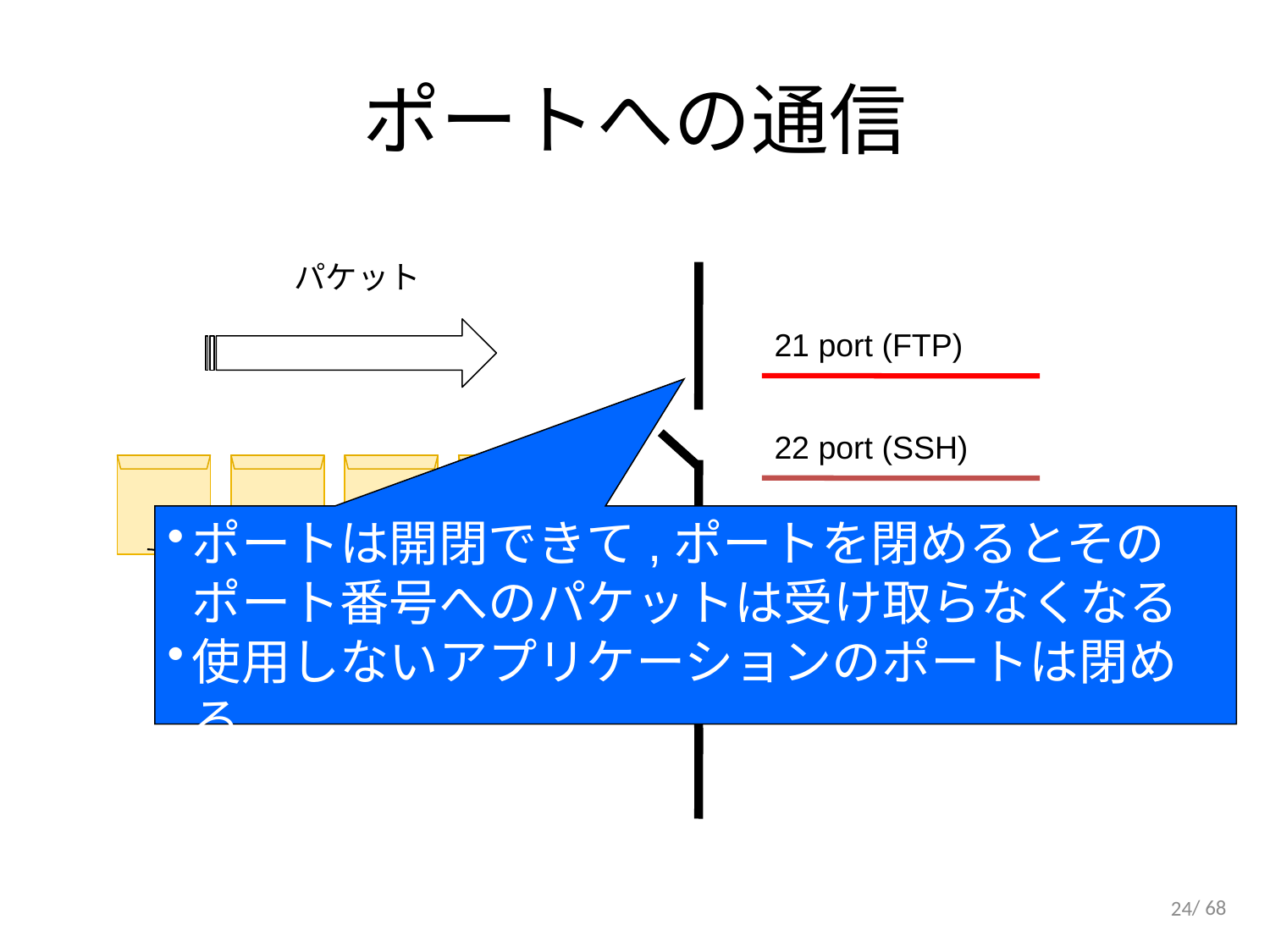

# ポートへの通信

パケット

21 port (FTP)
22 port (SSH)

21

25

22

80
25 port (SMTP)
80 port (HTTP)
ポートは開閉できて,ポートを閉めるとそのポート番号へのパケットは受け取らなくなる
使用しないアプリケーションのポートは閉める
24